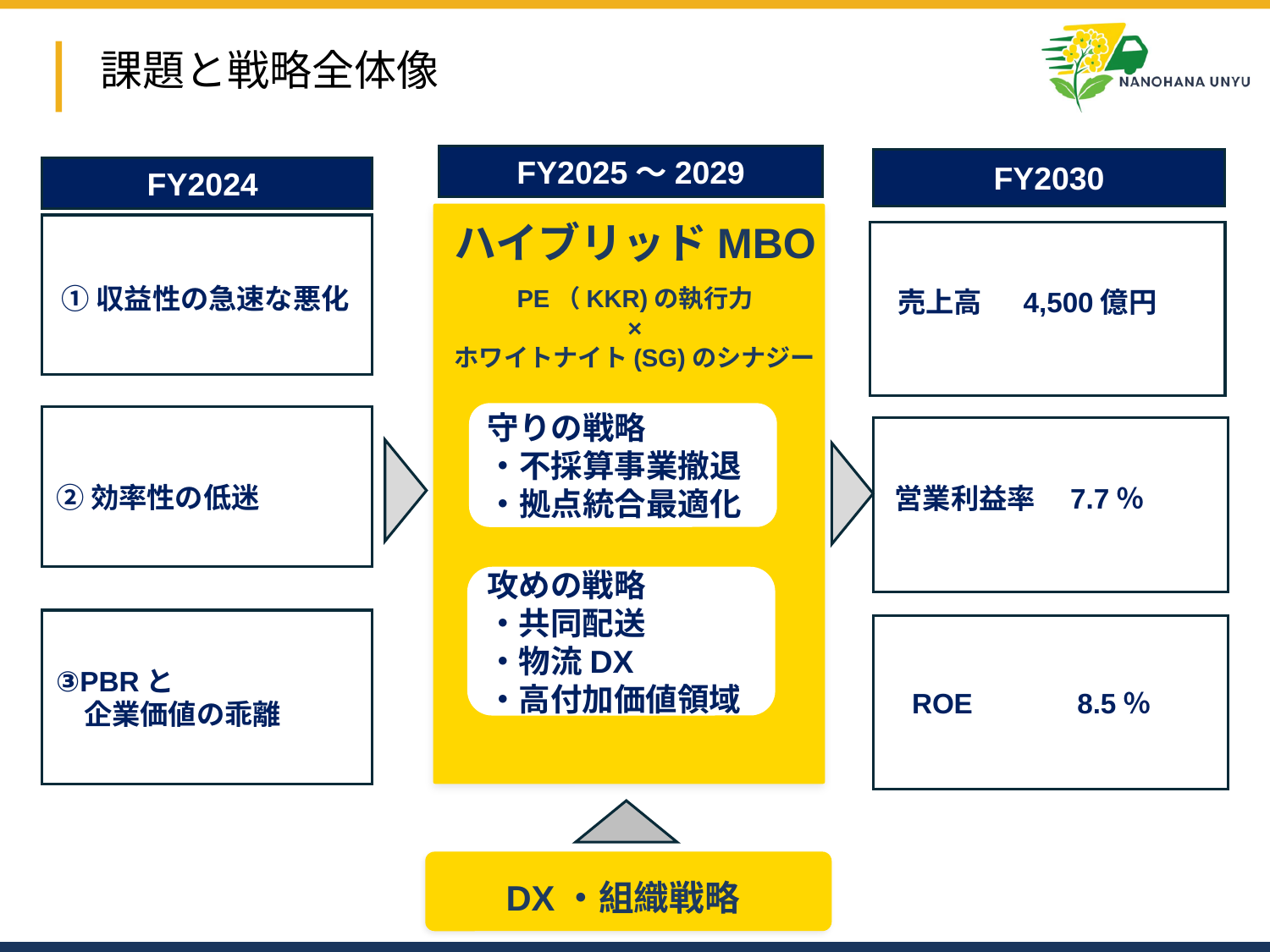

# 課題と戦略全体像
FY2025～2029
FY2030
FY2024

ハイブリッドMBO
①収益性の急速な悪化
売上高　 4,500億円
PE（KKR)の執行力
×
ホワイトナイト(SG)のシナジー
守りの戦略
・不採算事業撤退
・拠点統合最適化

営業利益率　7.7％
②効率性の低迷

攻めの戦略
・共同配送
・物流DX
・高付加価値領域

ROE　　　 8.5％
③PBRと
　企業価値の乖離

DX・組織戦略